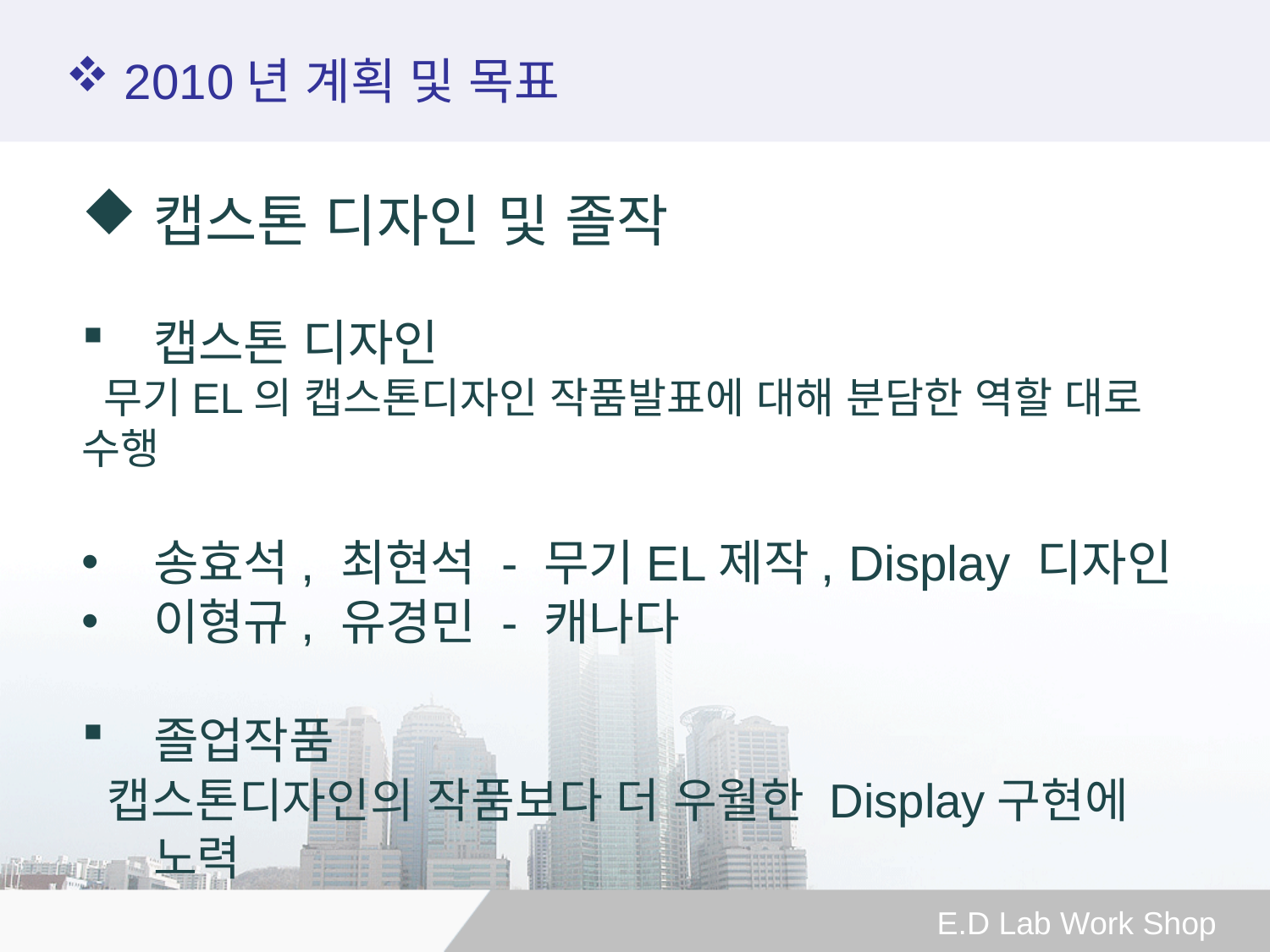

2010년 계획 및 목표
캡스톤 디자인 및 졸작

캡스톤 디자인
 무기EL의 캡스톤디자인 작품발표에 대해 분담한 역할 대로 수행

송효석, 최현석 - 무기EL제작, Display 디자인
이형규, 유경민 - 캐나다

졸업작품
 캡스톤디자인의 작품보다 더 우월한 Display구현에 노력

E.D Lab Work Shop